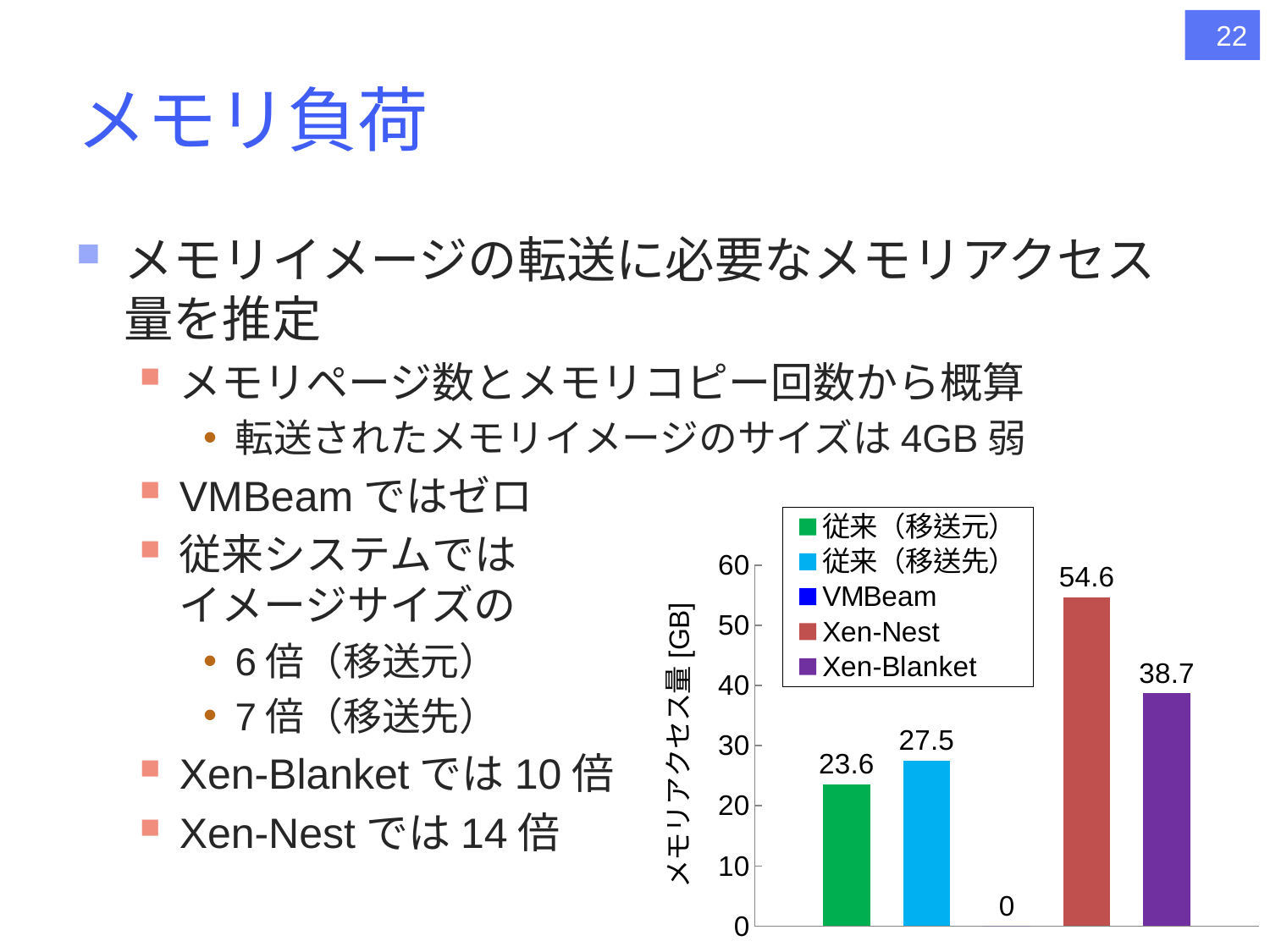

22
# メモリ負荷
メモリイメージの転送に必要なメモリアクセス量を推定
メモリページ数とメモリコピー回数から概算
転送されたメモリイメージのサイズは4GB弱
VMBeamではゼロ
従来システムでは
イメージサイズの
6倍（移送元）
7倍（移送先）
Xen-Blanketでは10倍
Xen-Nestでは14倍

### Chart

| Category | 従来（移送元） | 従来（移送先） | VMBeam | Xen-Nest | Xen-Blanket |
|---|---|---|---|---|---|